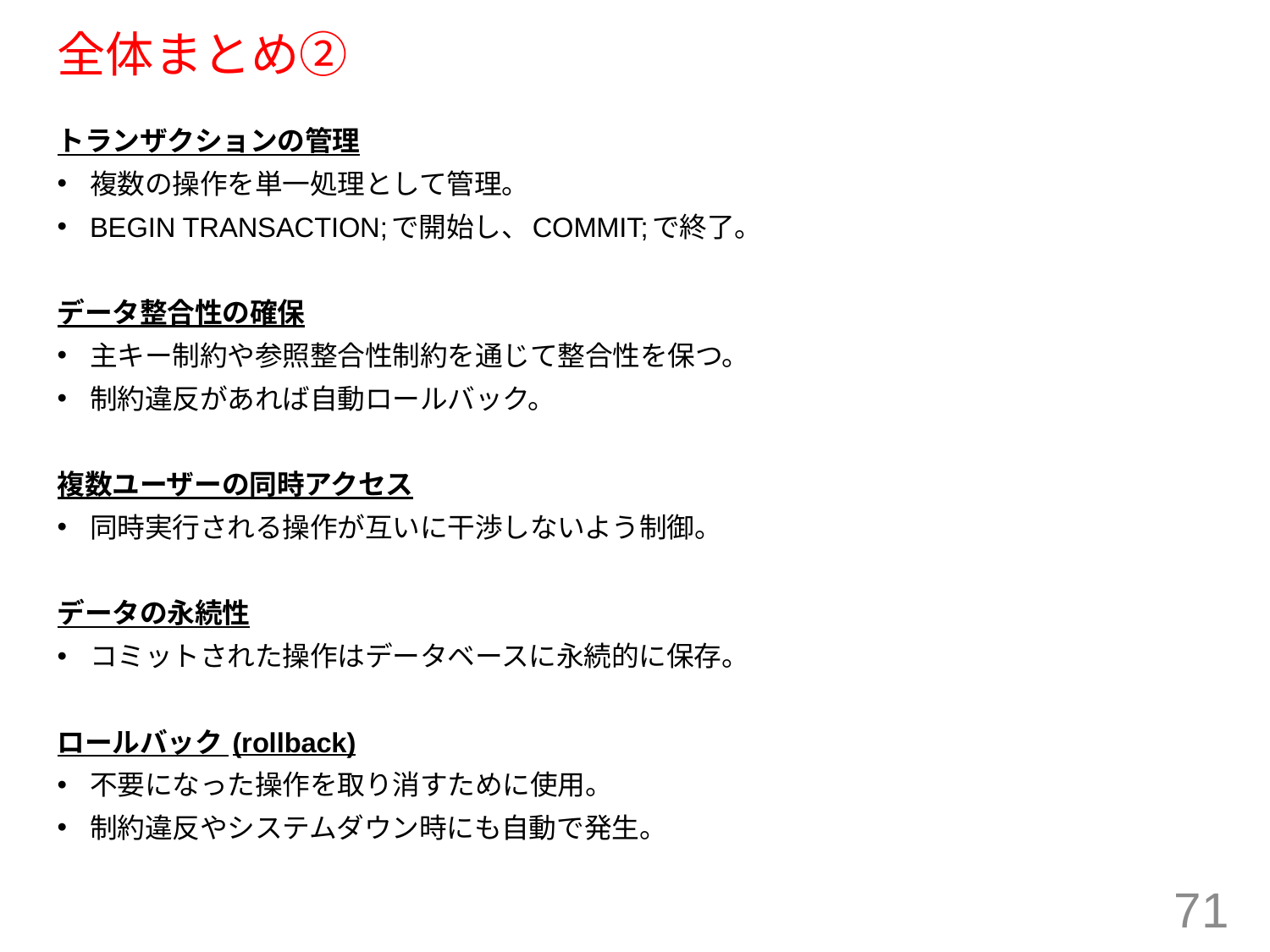

# 全体まとめ②
トランザクションの管理
複数の操作を単一処理として管理。
BEGIN TRANSACTION;で開始し、COMMIT;で終了。

データ整合性の確保
主キー制約や参照整合性制約を通じて整合性を保つ。
制約違反があれば自動ロールバック。

複数ユーザーの同時アクセス
同時実行される操作が互いに干渉しないよう制御。

データの永続性
コミットされた操作はデータベースに永続的に保存。

ロールバック (rollback)
不要になった操作を取り消すために使用。
制約違反やシステムダウン時にも自動で発生。
71